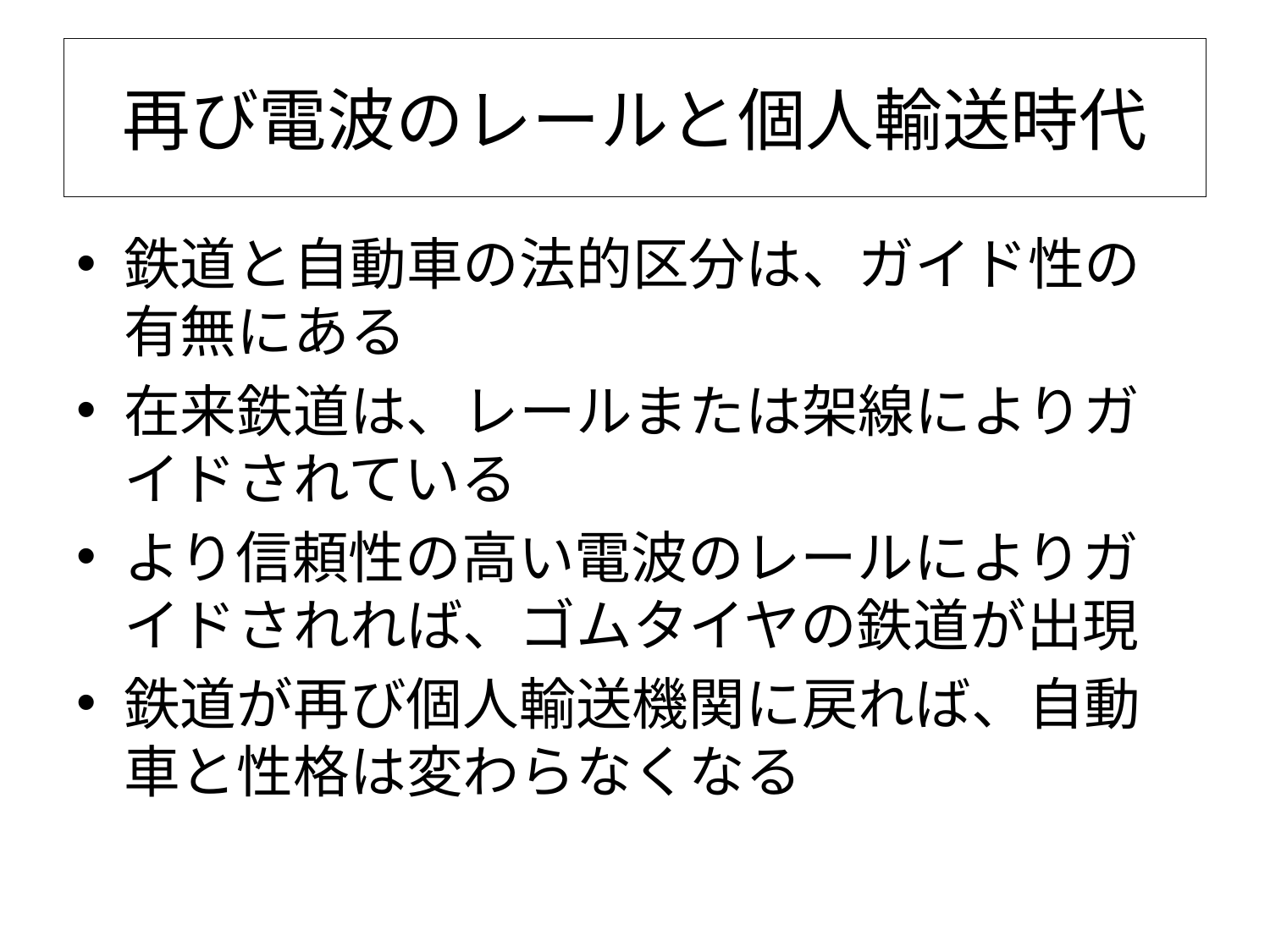

# 再び電波のレールと個人輸送時代
鉄道と自動車の法的区分は、ガイド性の有無にある
在来鉄道は、レールまたは架線によりガイドされている
より信頼性の高い電波のレールによりガイドされれば、ゴムタイヤの鉄道が出現
鉄道が再び個人輸送機関に戻れば、自動車と性格は変わらなくなる